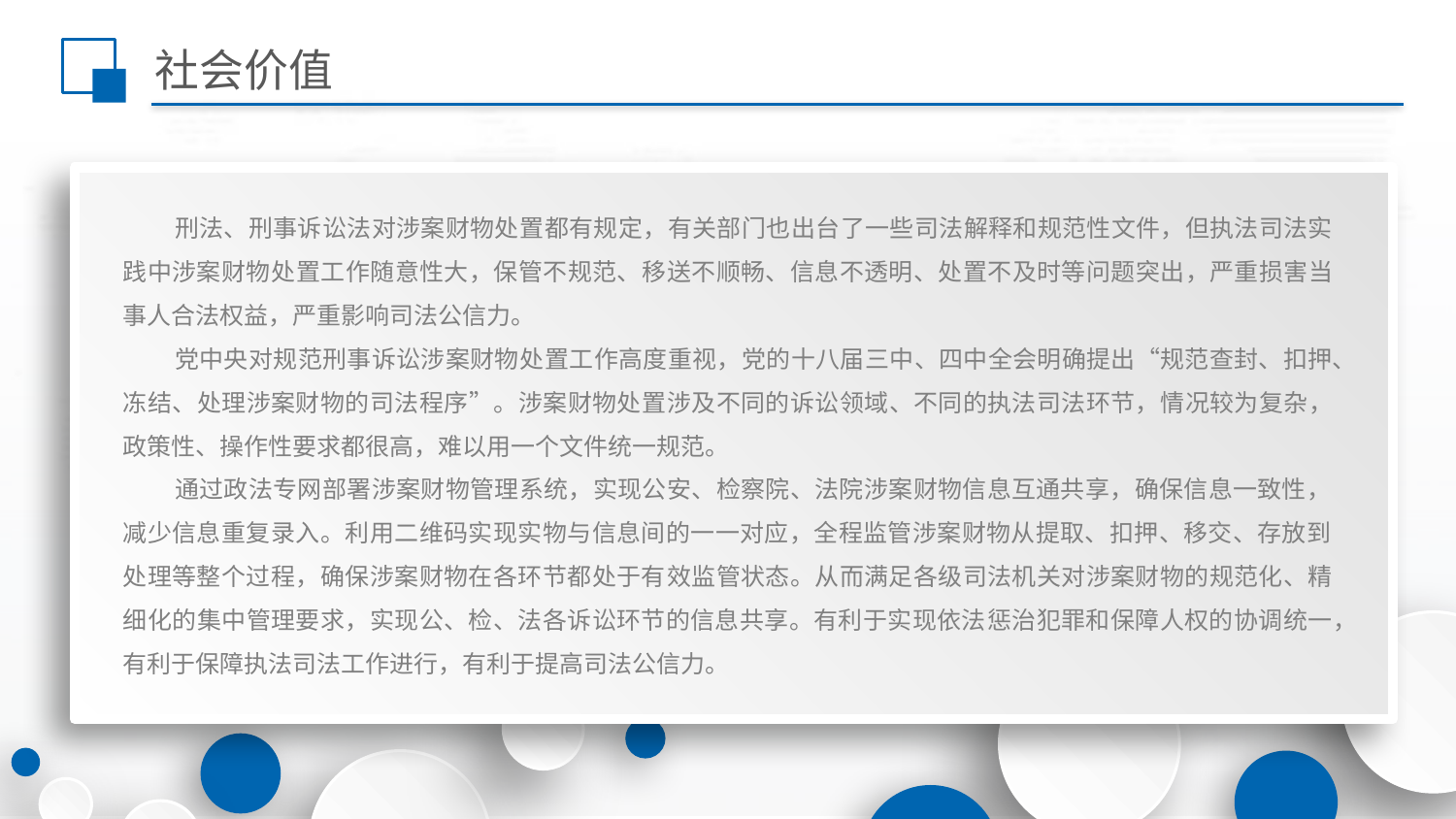

# 社会价值

刑法、刑事诉讼法对涉案财物处置都有规定，有关部门也出台了一些司法解释和规范性文件，但执法司法实践中涉案财物处置工作随意性大，保管不规范、移送不顺畅、信息不透明、处置不及时等问题突出，严重损害当事人合法权益，严重影响司法公信力。
党中央对规范刑事诉讼涉案财物处置工作高度重视，党的十八届三中、四中全会明确提出“规范查封、扣押、冻结、处理涉案财物的司法程序”。涉案财物处置涉及不同的诉讼领域、不同的执法司法环节，情况较为复杂，政策性、操作性要求都很高，难以用一个文件统一规范。
通过政法专网部署涉案财物管理系统，实现公安、检察院、法院涉案财物信息互通共享，确保信息一致性，减少信息重复录入。利用二维码实现实物与信息间的一一对应，全程监管涉案财物从提取、扣押、移交、存放到处理等整个过程，确保涉案财物在各环节都处于有效监管状态。从而满足各级司法机关对涉案财物的规范化、精细化的集中管理要求，实现公、检、法各诉讼环节的信息共享。有利于实现依法惩治犯罪和保障人权的协调统一，有利于保障执法司法工作进行，有利于提高司法公信力。